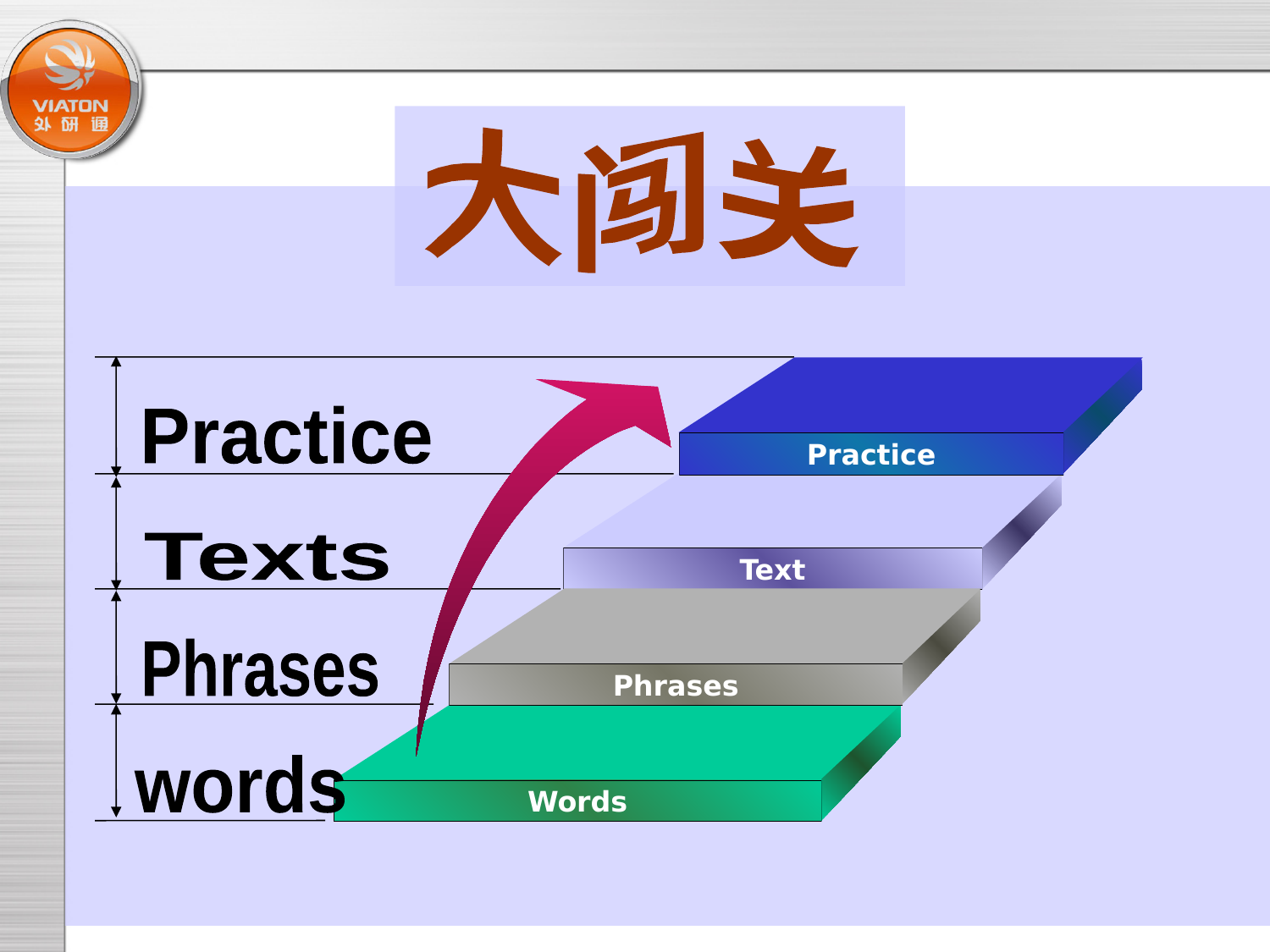

大闯关

Practice

Text

Phrases

Words

Practice
Texts
Phrases
words